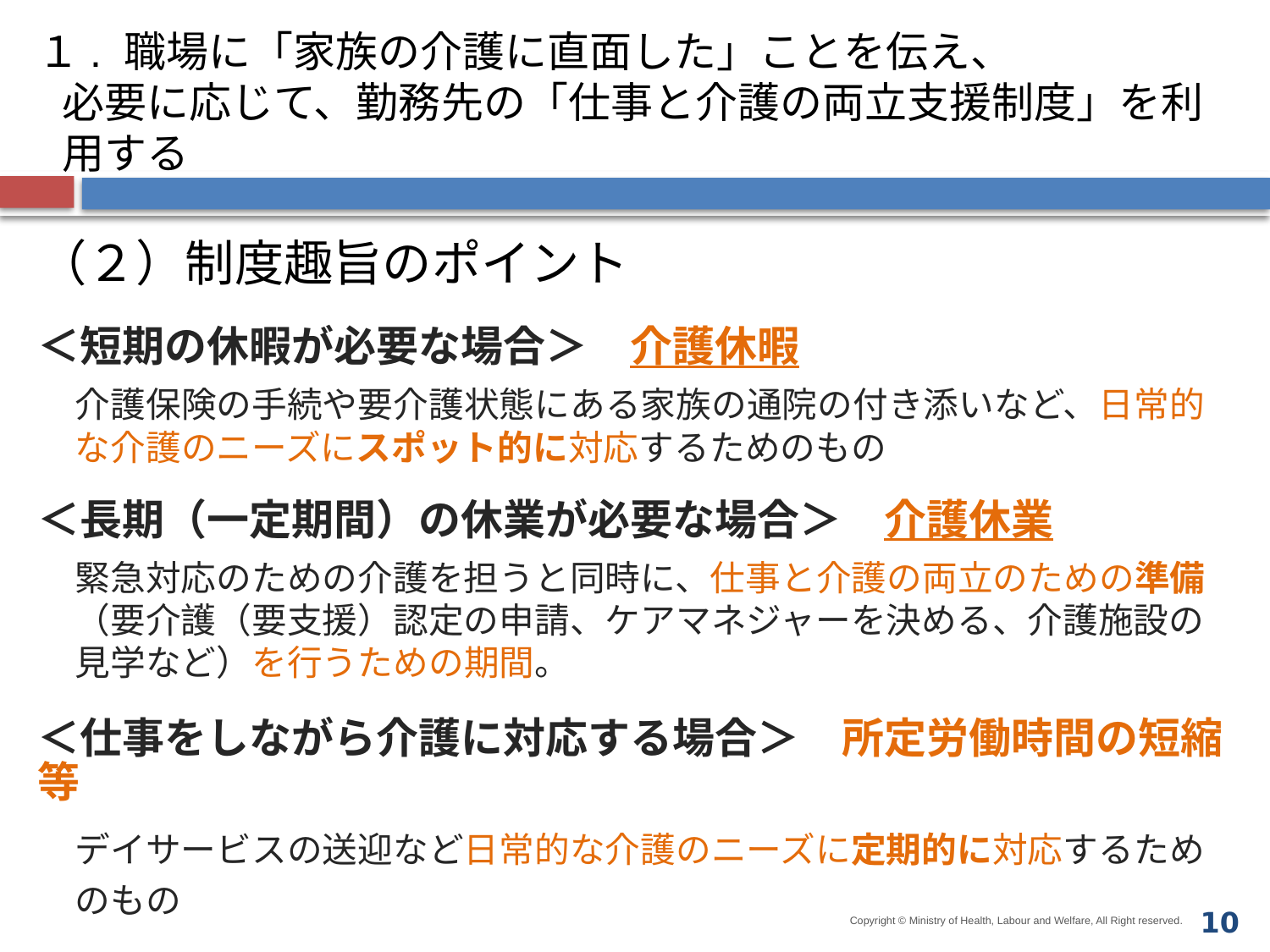

# １. 職場に「家族の介護に直面した」ことを伝え、 必要に応じて、勤務先の「仕事と介護の両立支援制度」を利用する
（２）制度趣旨のポイント

＜短期の休暇が必要な場合＞　介護休暇
介護保険の手続や要介護状態にある家族の通院の付き添いなど、日常的な介護のニーズにスポット的に対応するためのもの
＜長期（一定期間）の休業が必要な場合＞　介護休業
緊急対応のための介護を担うと同時に、仕事と介護の両立のための準備（要介護（要支援）認定の申請、ケアマネジャーを決める、介護施設の見学など）を行うための期間。

＜仕事をしながら介護に対応する場合＞　所定労働時間の短縮等
デイサービスの送迎など日常的な介護のニーズに定期的に対応するためのもの
10